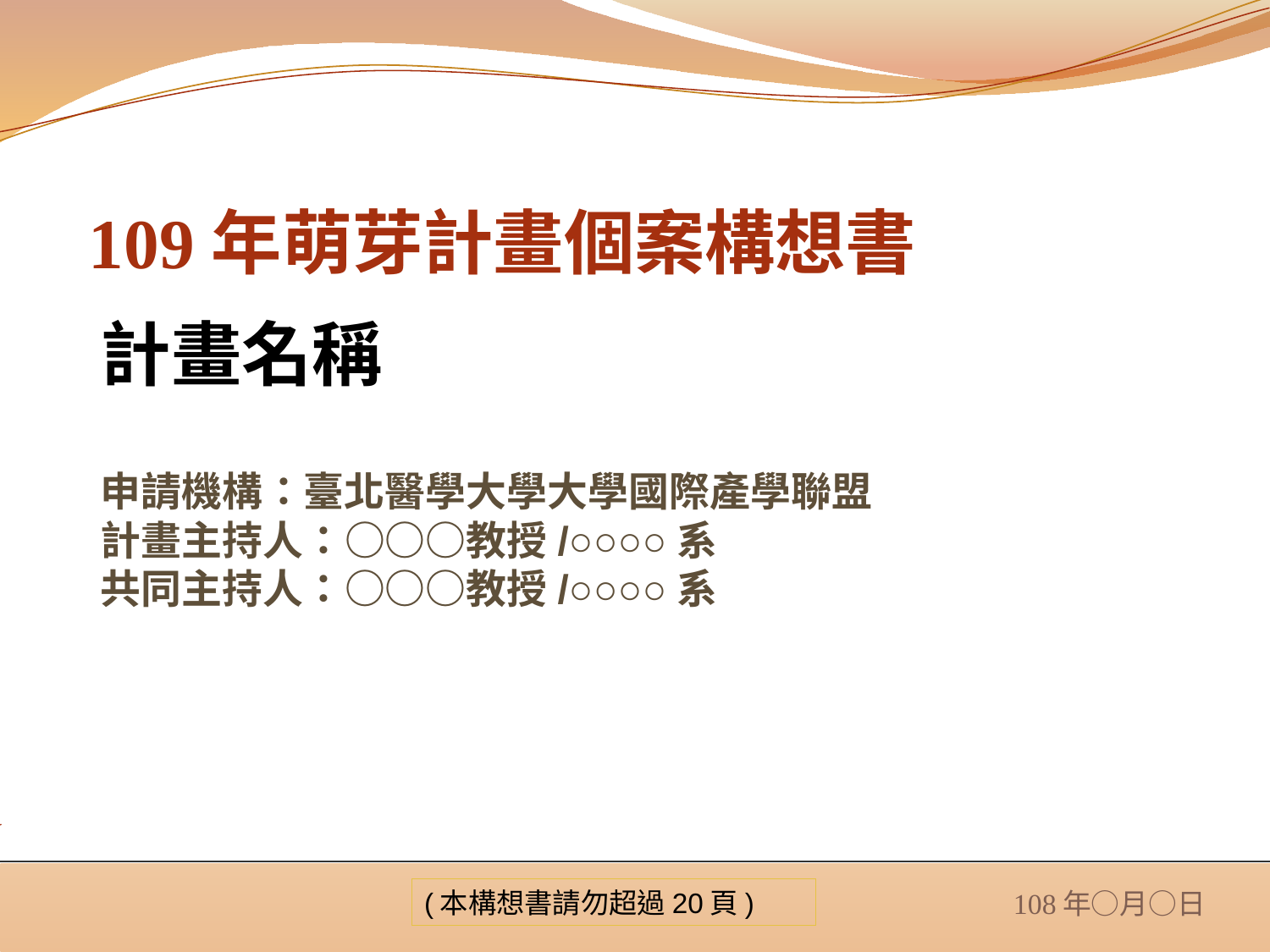

# 109年萌芽計畫個案構想書
計畫名稱
申請機構：臺北醫學大學大學國際產學聯盟
計畫主持人：○○○教授/○○○○系
共同主持人：○○○教授/○○○○系

(本構想書請勿超過20頁)
 108年○月○日